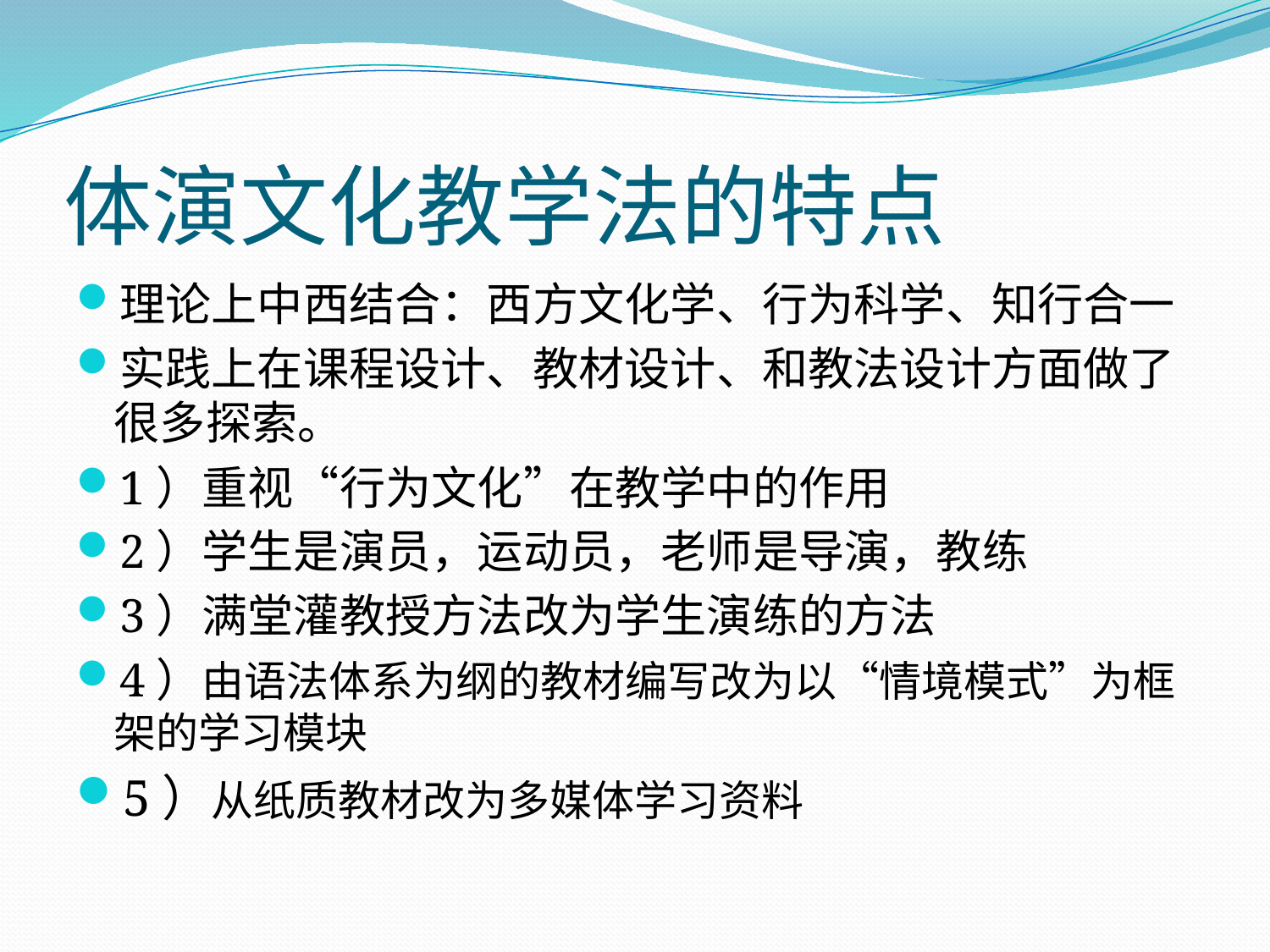

# 体演文化教学法的特点
理论上中西结合：西方文化学、行为科学、知行合一
实践上在课程设计、教材设计、和教法设计方面做了很多探索。
1）重视“行为文化”在教学中的作用
2）学生是演员，运动员，老师是导演，教练
3）满堂灌教授方法改为学生演练的方法
4）由语法体系为纲的教材编写改为以“情境模式”为框架的学习模块
5）从纸质教材改为多媒体学习资料